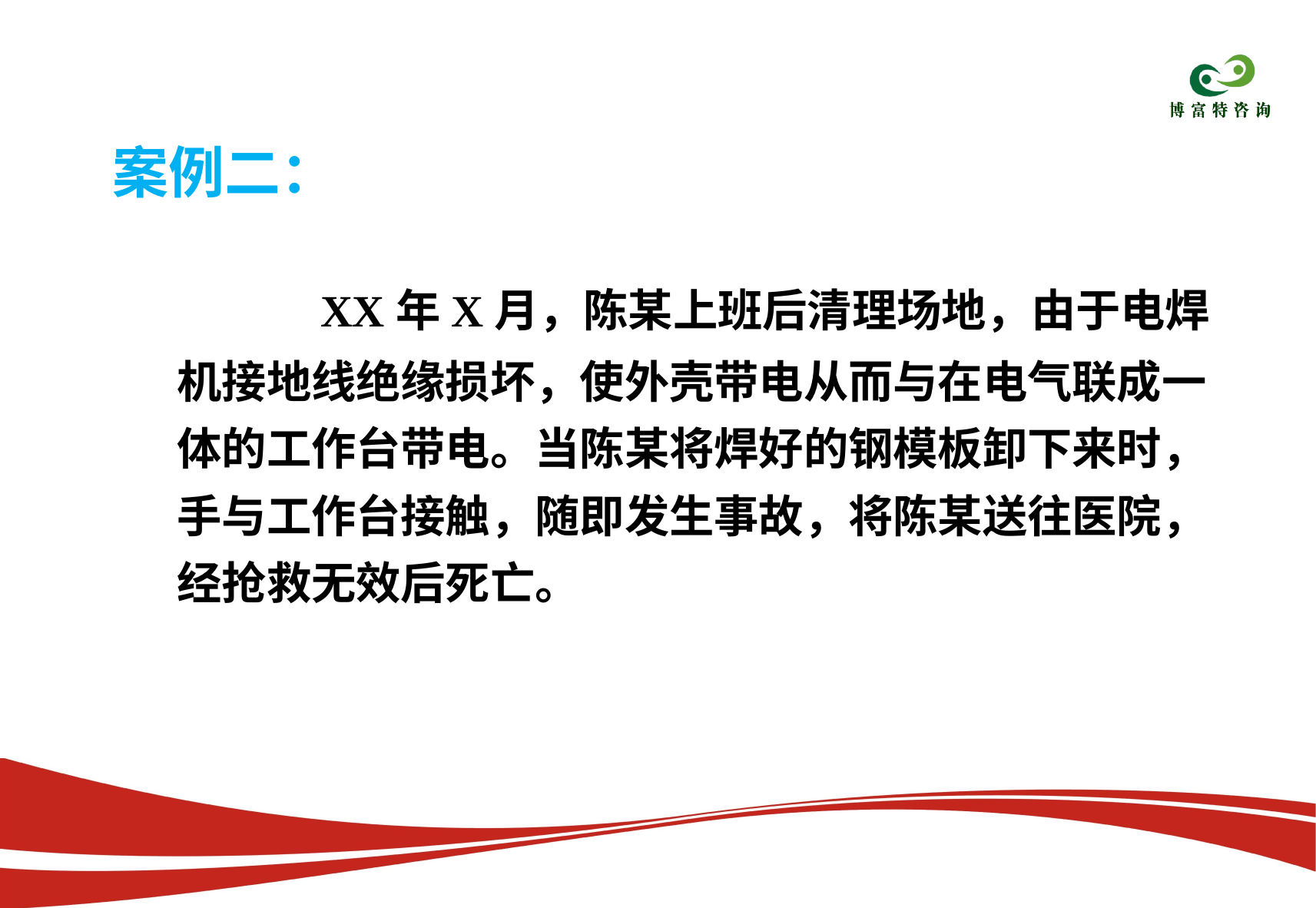

67
案例二：
　　XX年X月，陈某上班后清理场地，由于电焊机接地线绝缘损坏，使外壳带电从而与在电气联成一体的工作台带电。当陈某将焊好的钢模板卸下来时，手与工作台接触，随即发生事故，将陈某送往医院，经抢救无效后死亡。